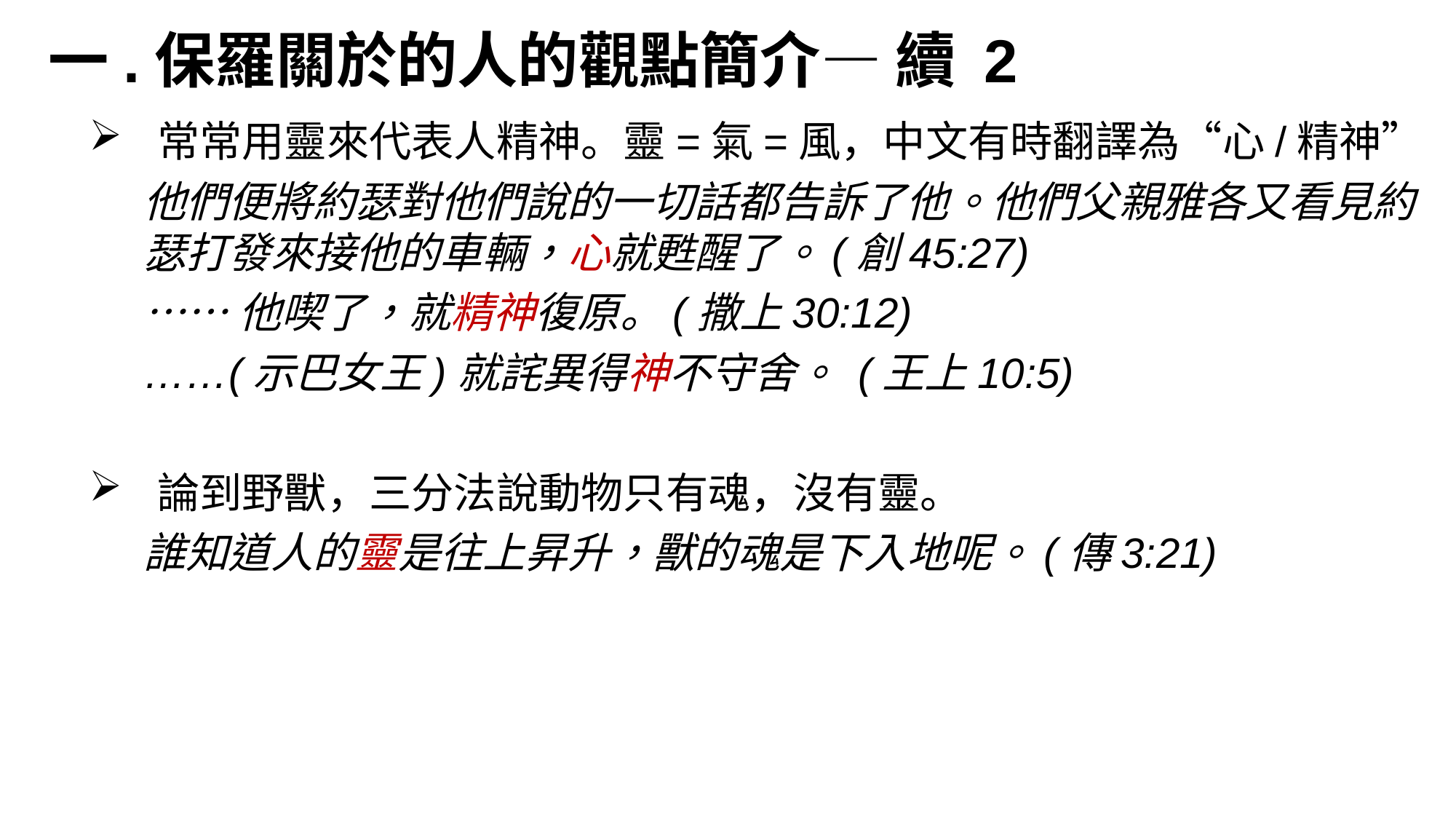

一.保羅關於的人的觀點簡介— 續 2
常常用靈來代表人精神。靈=氣=風，中文有時翻譯為“心/精神”
他們便將約瑟對他們說的一切話都告訴了他。他們父親雅各又看見約瑟打發來接他的車輛，心就甦醒了。(創45:27)
……他喫了，就精神復原。(撒上30:12)
……(示巴女王)就詫異得神不守舍。 (王上10:5)

論到野獸，三分法說動物只有魂，沒有靈。
誰知道人的靈是往上昇升，獸的魂是下入地呢。(傳3:21)